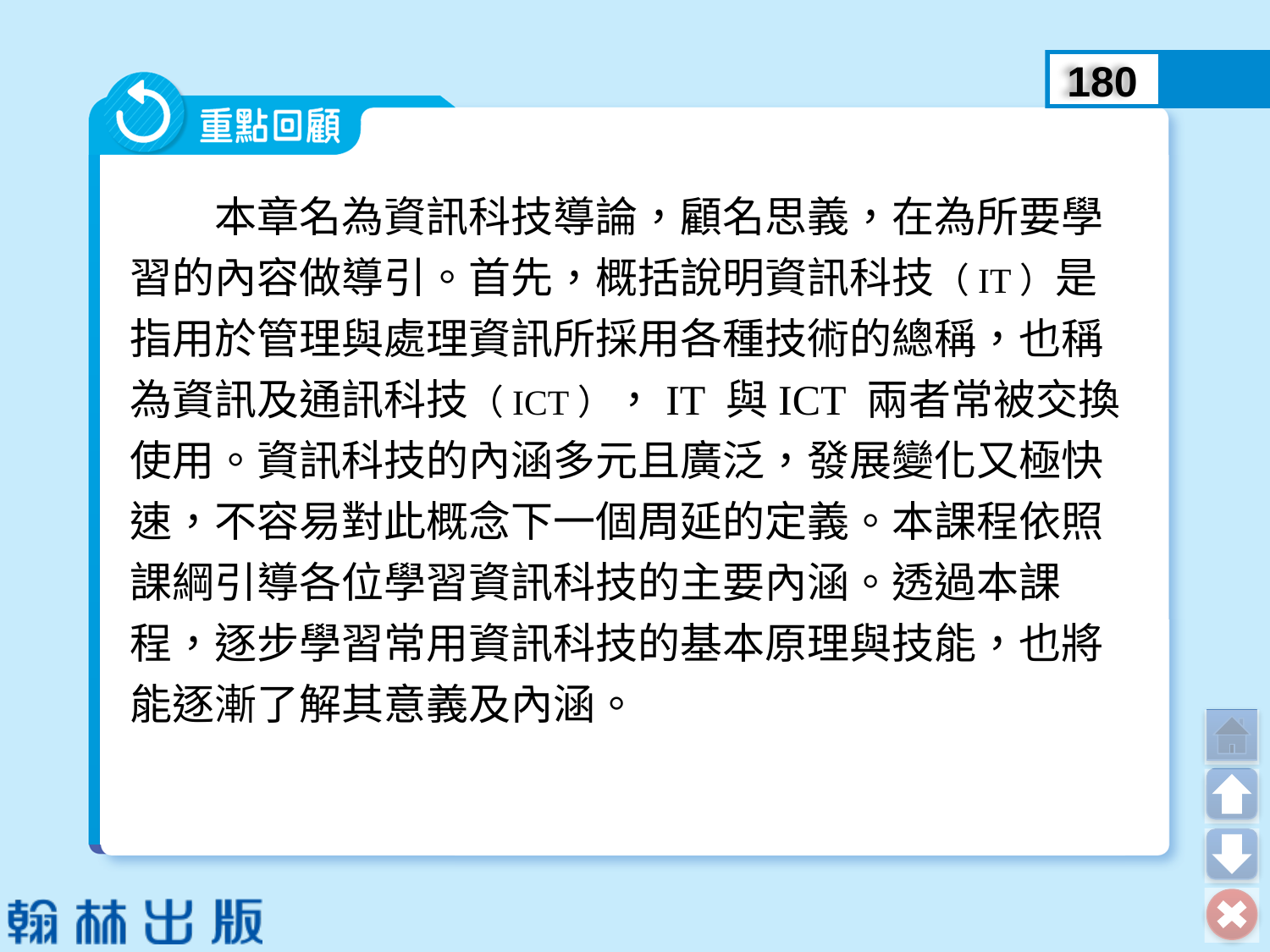

180
　　本章名為資訊科技導論，顧名思義，在為所要學習的內容做導引。首先，概括說明資訊科技（IT）是指用於管理與處理資訊所採用各種技術的總稱，也稱為資訊及通訊科技（ICT），IT 與ICT 兩者常被交換使用。資訊科技的內涵多元且廣泛，發展變化又極快速，不容易對此概念下一個周延的定義。本課程依照課綱引導各位學習資訊科技的主要內涵。透過本課程，逐步學習常用資訊科技的基本原理與技能，也將能逐漸了解其意義及內涵。